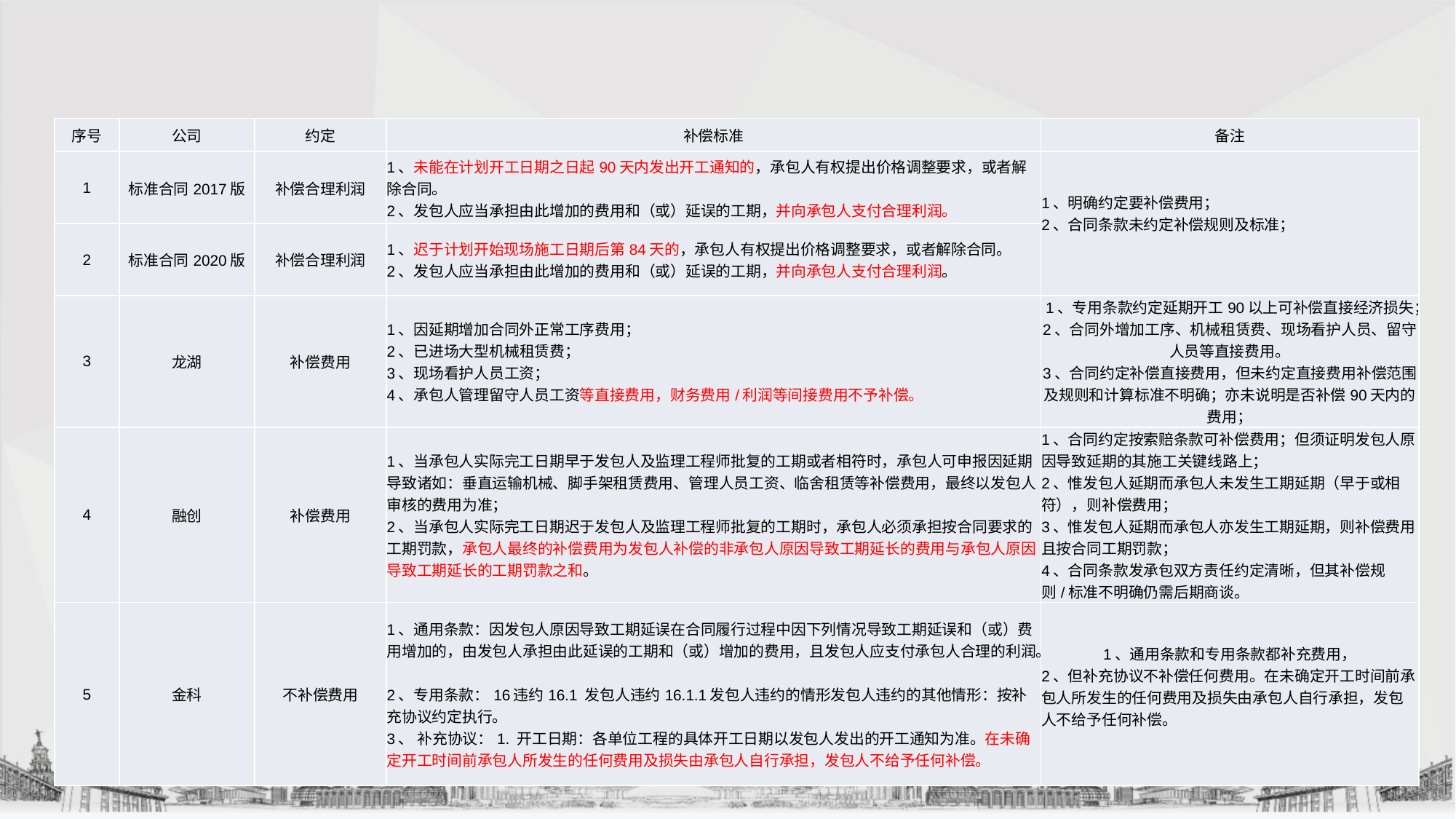

| 序号 | 公司 | 约定 | 补偿标准 | 备注 |
| --- | --- | --- | --- | --- |
| 1 | 标准合同2017版 | 补偿合理利润 | 1、未能在计划开工日期之日起90天内发出开工通知的，承包人有权提出价格调整要求，或者解除合同。 2、发包人应当承担由此增加的费用和（或）延误的工期，并向承包人支付合理利润。 | 1、明确约定要补偿费用； 2、合同条款未约定补偿规则及标准； |
| 2 | 标准合同2020版 | 补偿合理利润 | 1、迟于计划开始现场施工日期后第84天的，承包人有权提出价格调整要求，或者解除合同。 2、发包人应当承担由此增加的费用和（或）延误的工期，并向承包人支付合理利润。 |  |
| 3 | 龙湖 | 补偿费用 | 1、因延期增加合同外正常工序费用； 2、已进场大型机械租赁费； 3、现场看护人员工资； 4、承包人管理留守人员工资等直接费用，财务费用/利润等间接费用不予补偿。 | 1、专用条款约定延期开工90以上可补偿直接经济损失； 2、合同外增加工序、机械租赁费、现场看护人员、留守人员等直接费用。 3、合同约定补偿直接费用，但未约定直接费用补偿范围及规则和计算标准不明确；亦未说明是否补偿90天内的费用； |
| 4 | 融创 | 补偿费用 | 1、当承包人实际完工日期早于发包人及监理工程师批复的工期或者相符时，承包人可申报因延期导致诸如：垂直运输机械、脚手架租赁费用、管理人员工资、临舍租赁等补偿费用，最终以发包人审核的费用为准； 2、当承包人实际完工日期迟于发包人及监理工程师批复的工期时，承包人必须承担按合同要求的工期罚款，承包人最终的补偿费用为发包人补偿的非承包人原因导致工期延长的费用与承包人原因导致工期延长的工期罚款之和。 | 1、合同约定按索赔条款可补偿费用；但须证明发包人原因导致延期的其施工关键线路上； 2、惟发包人延期而承包人未发生工期延期（早于或相符），则补偿费用； 3、惟发包人延期而承包人亦发生工期延期，则补偿费用且按合同工期罚款； 4、合同条款发承包双方责任约定清晰，但其补偿规则/标准不明确仍需后期商谈。 |
| 5 | 金科 | 不补偿费用 | 1、通用条款：因发包人原因导致工期延误在合同履行过程中因下列情况导致工期延误和（或）费用增加的，由发包人承担由此延误的工期和（或）增加的费用，且发包人应支付承包人合理的利润。 2、专用条款：16违约16.1 发包人违约16.1.1发包人违约的情形发包人违约的其他情形：按补充协议约定执行。 3、 补充协议：1. 开工日期：各单位工程的具体开工日期以发包人发出的开工通知为准。在未确定开工时间前承包人所发生的任何费用及损失由承包人自行承担，发包人不给予任何补偿。 | 1、通用条款和专用条款都补充费用， 2、但补充协议不补偿任何费用。在未确定开工时间前承包人所发生的任何费用及损失由承包人自行承担，发包人不给予任何补偿。 |